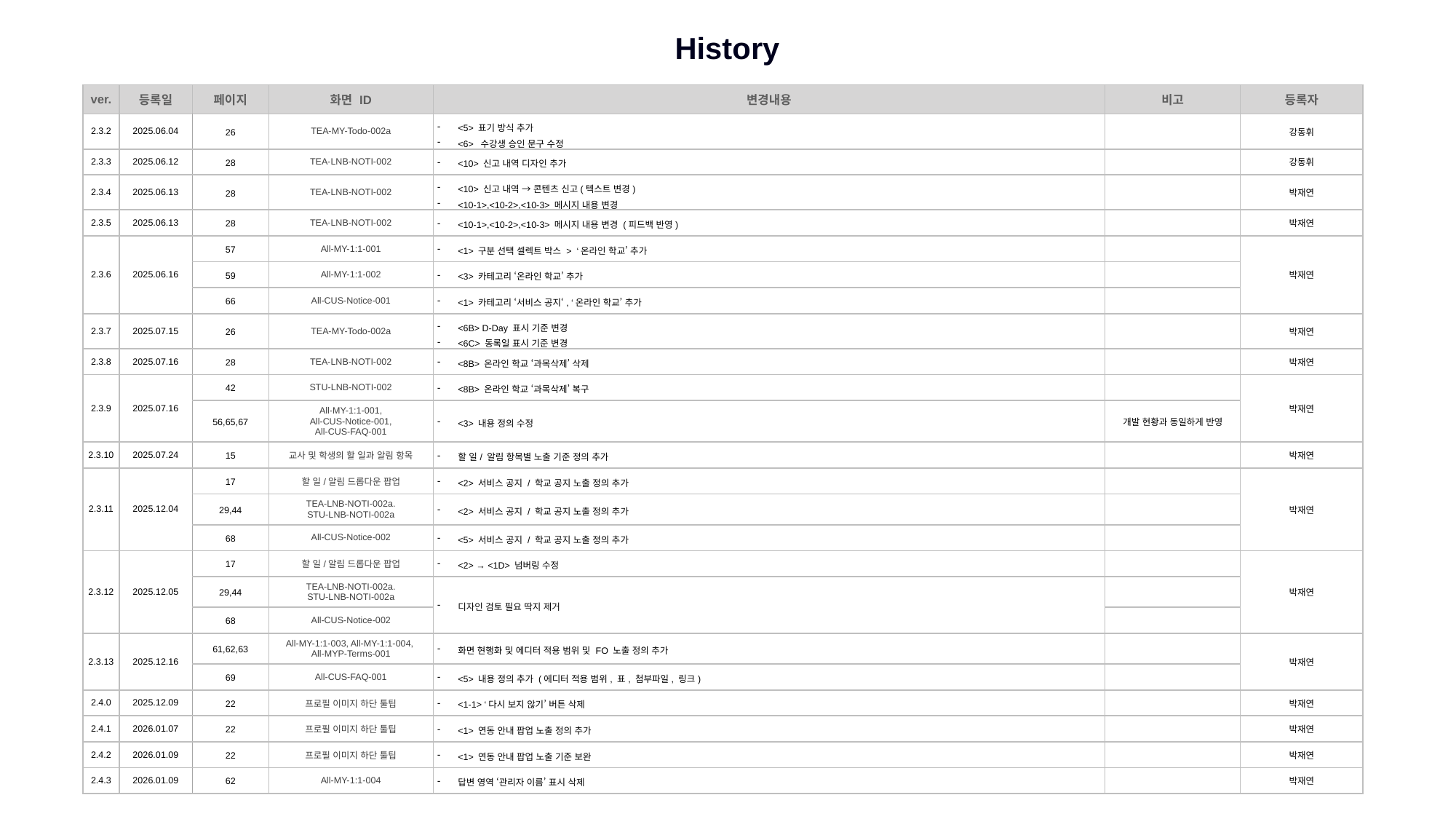

History
| ver. | 등록일 | 페이지 | 화면 ID | 변경내용 | 비고 | 등록자 |
| --- | --- | --- | --- | --- | --- | --- |
| 2.3.2 | 2025.06.04 | 26 | TEA-MY-Todo-002a | <5> 표기 방식 추가 <6> 수강생 승인 문구 수정 |  | 강동휘 |
| 2.3.3 | 2025.06.12 | 28 | TEA-LNB-NOTI-002 | <10> 신고 내역 디자인 추가 |  | 강동휘 |
| 2.3.4 | 2025.06.13 | 28 | TEA-LNB-NOTI-002 | <10> 신고 내역 → 콘텐츠 신고(텍스트 변경) <10-1>,<10-2>,<10-3> 메시지 내용 변경 |  | 박재연 |
| 2.3.5 | 2025.06.13 | 28 | TEA-LNB-NOTI-002 | <10-1>,<10-2>,<10-3> 메시지 내용 변경 (피드백 반영) |  | 박재연 |
| 2.3.6 | 2025.06.16 | 57 | All-MY-1:1-001 | <1> 구분 선택 셀렉트 박스 > ‘온라인 학교’ 추가 |  | 박재연 |
|  |  | 59 | All-MY-1:1-002 | <3> 카테고리 ‘온라인 학교’ 추가 |  |  |
|  |  | 66 | All-CUS-Notice-001 | <1> 카테고리 ‘서비스 공지‘, ‘온라인 학교’ 추가 |  |  |
| 2.3.7 | 2025.07.15 | 26 | TEA-MY-Todo-002a | <6B> D-Day 표시 기준 변경 <6C> 동록일 표시 기준 변경 |  | 박재연 |
| 2.3.8 | 2025.07.16 | 28 | TEA-LNB-NOTI-002 | <8B> 온라인 학교 ‘과목삭제’ 삭제 |  | 박재연 |
| 2.3.9 | 2025.07.16 | 42 | STU-LNB-NOTI-002 | <8B> 온라인 학교 ‘과목삭제’ 복구 |  | 박재연 |
|  |  | 56,65,67 | All-MY-1:1-001, All-CUS-Notice-001, All-CUS-FAQ-001 | <3> 내용 정의 수정 | 개발 현황과 동일하게 반영 |  |
| 2.3.10 | 2025.07.24 | 15 | 교사 및 학생의 할 일과 알림 항목 | 할 일/ 알림 항목별 노출 기준 정의 추가 |  | 박재연 |
| 2.3.11 | 2025.12.04 | 17 | 할 일/알림 드롭다운 팝업 | <2> 서비스 공지 / 학교 공지 노출 정의 추가 |  | 박재연 |
|  |  | 29,44 | TEA-LNB-NOTI-002a. STU-LNB-NOTI-002a | <2> 서비스 공지 / 학교 공지 노출 정의 추가 |  |  |
|  |  | 68 | All-CUS-Notice-002 | <5> 서비스 공지 / 학교 공지 노출 정의 추가 |  |  |
| 2.3.12 | 2025.12.05 | 17 | 할 일/알림 드롭다운 팝업 | <2> → <1D> 넘버링 수정 |  | 박재연 |
|  |  | 29,44 | TEA-LNB-NOTI-002a. STU-LNB-NOTI-002a | 디자인 검토 필요 딱지 제거 |  |  |
|  |  | 68 | All-CUS-Notice-002 |  |  |  |
| 2.3.13 | 2025.12.16 | 61,62,63 | All-MY-1:1-003, All-MY-1:1-004, All-MYP-Terms-001 | 화면 현행화 및 에디터 적용 범위 및 FO 노출 정의 추가 |  | 박재연 |
|  |  | 69 | All-CUS-FAQ-001 | <5> 내용 정의 추가 (에디터 적용 범위, 표, 첨부파일, 링크) |  |  |
| 2.4.0 | 2025.12.09 | 22 | 프로필 이미지 하단 툴팁 | <1-1> ‘다시 보지 않기’ 버튼 삭제 |  | 박재연 |
| 2.4.1 | 2026.01.07 | 22 | 프로필 이미지 하단 툴팁 | <1> 연동 안내 팝업 노출 정의 추가 |  | 박재연 |
| 2.4.2 | 2026.01.09 | 22 | 프로필 이미지 하단 툴팁 | <1> 연동 안내 팝업 노출 기준 보완 |  | 박재연 |
| 2.4.3 | 2026.01.09 | 62 | All-MY-1:1-004 | 답변 영역 ‘관리자 이름’ 표시 삭제 |  | 박재연 |